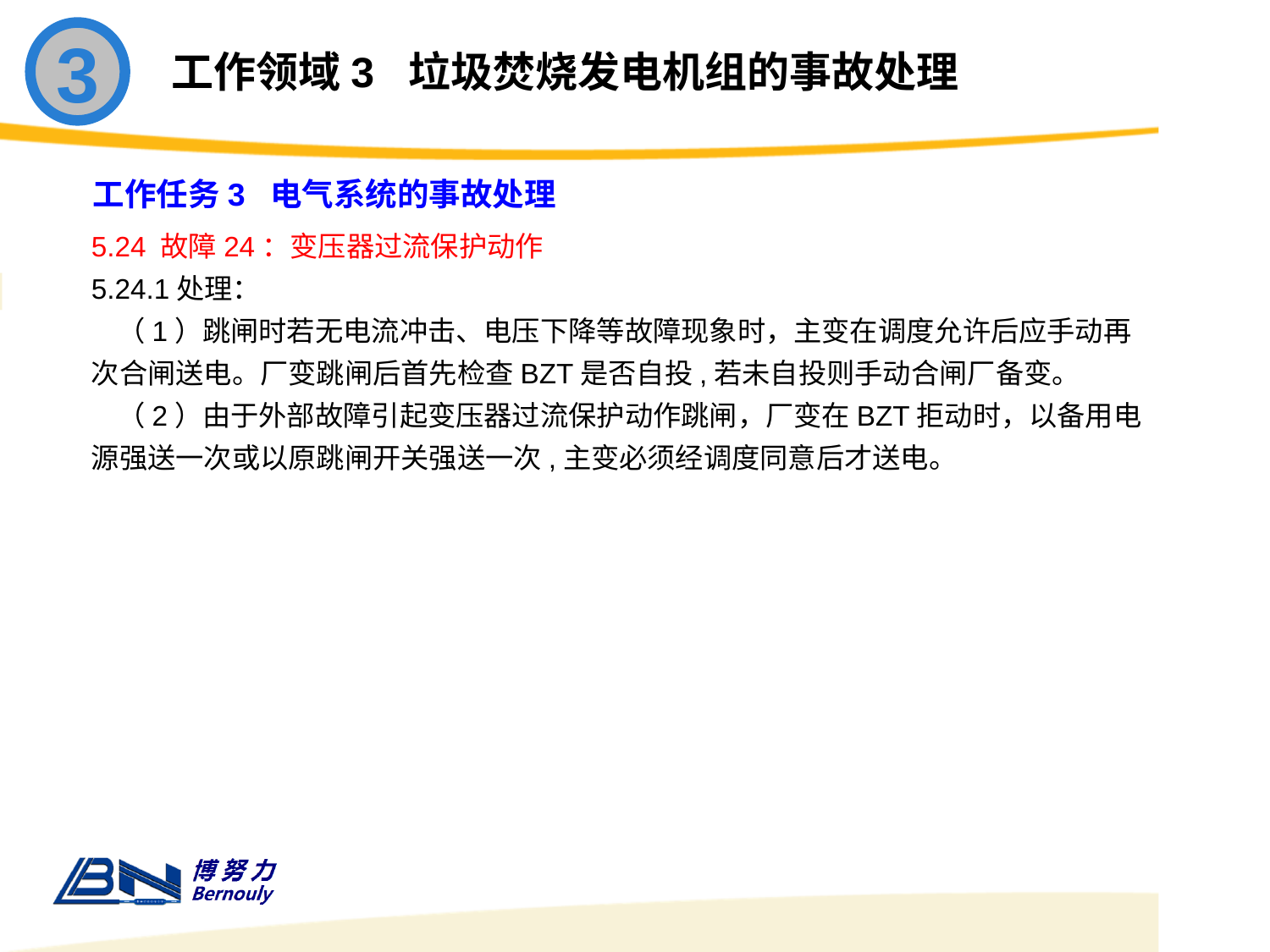

3
工作领域3  垃圾焚烧发电机组的事故处理
工作任务3  电气系统的事故处理
5.24 故障24：变压器过流保护动作
5.24.1处理：
   （1）跳闸时若无电流冲击、电压下降等故障现象时，主变在调度允许后应手动再次合闸送电。厂变跳闸后首先检查BZT是否自投,若未自投则手动合闸厂备变。
   （2）由于外部故障引起变压器过流保护动作跳闸，厂变在BZT拒动时，以备用电源强送一次或以原跳闸开关强送一次,主变必须经调度同意后才送电。